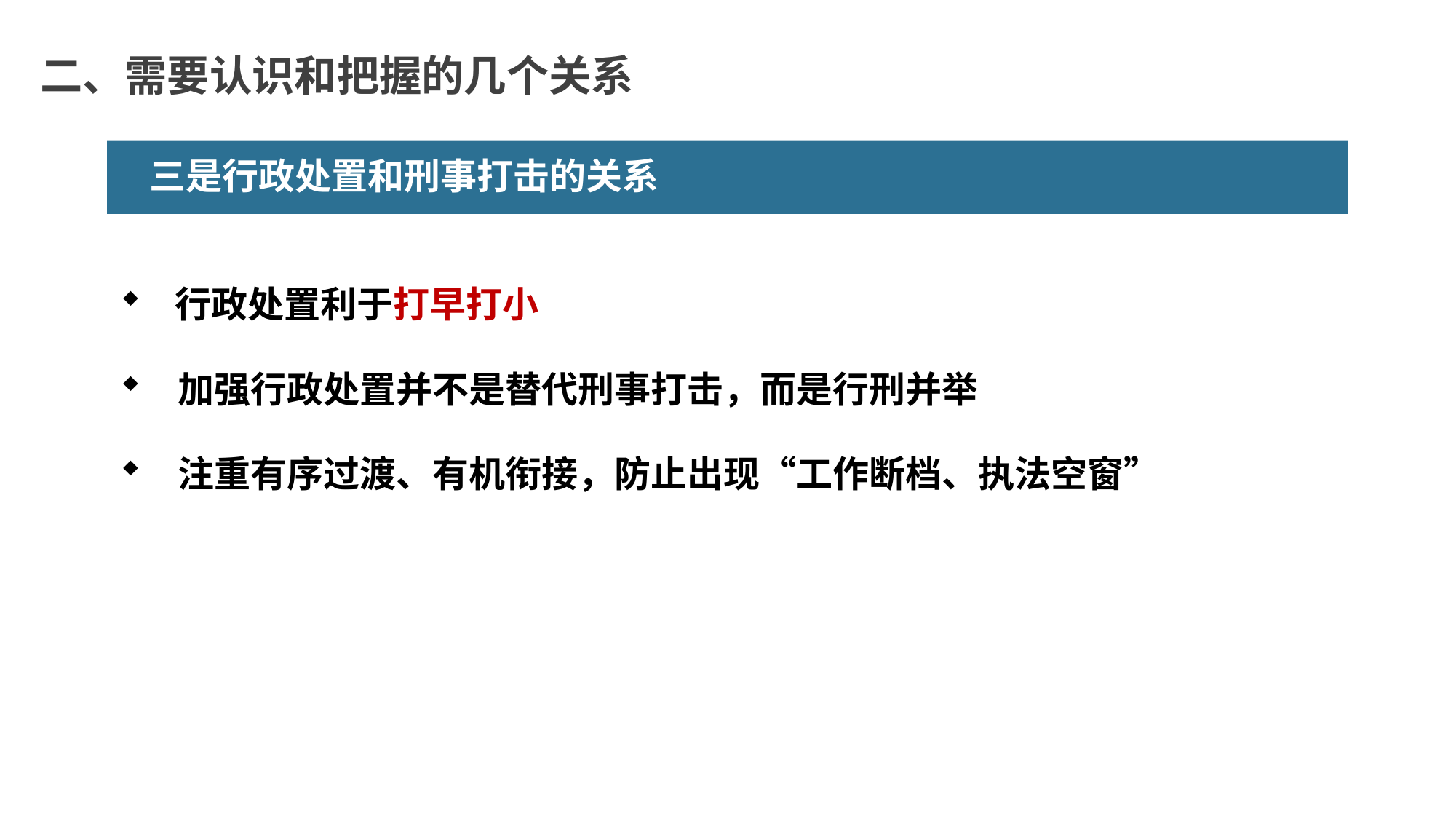

二、需要认识和把握的几个关系
三是行政处置和刑事打击的关系

行政处置利于打早打小

 加强行政处置并不是替代刑事打击，而是行刑并举

 注重有序过渡、有机衔接，防止出现“工作断档、执法空窗”